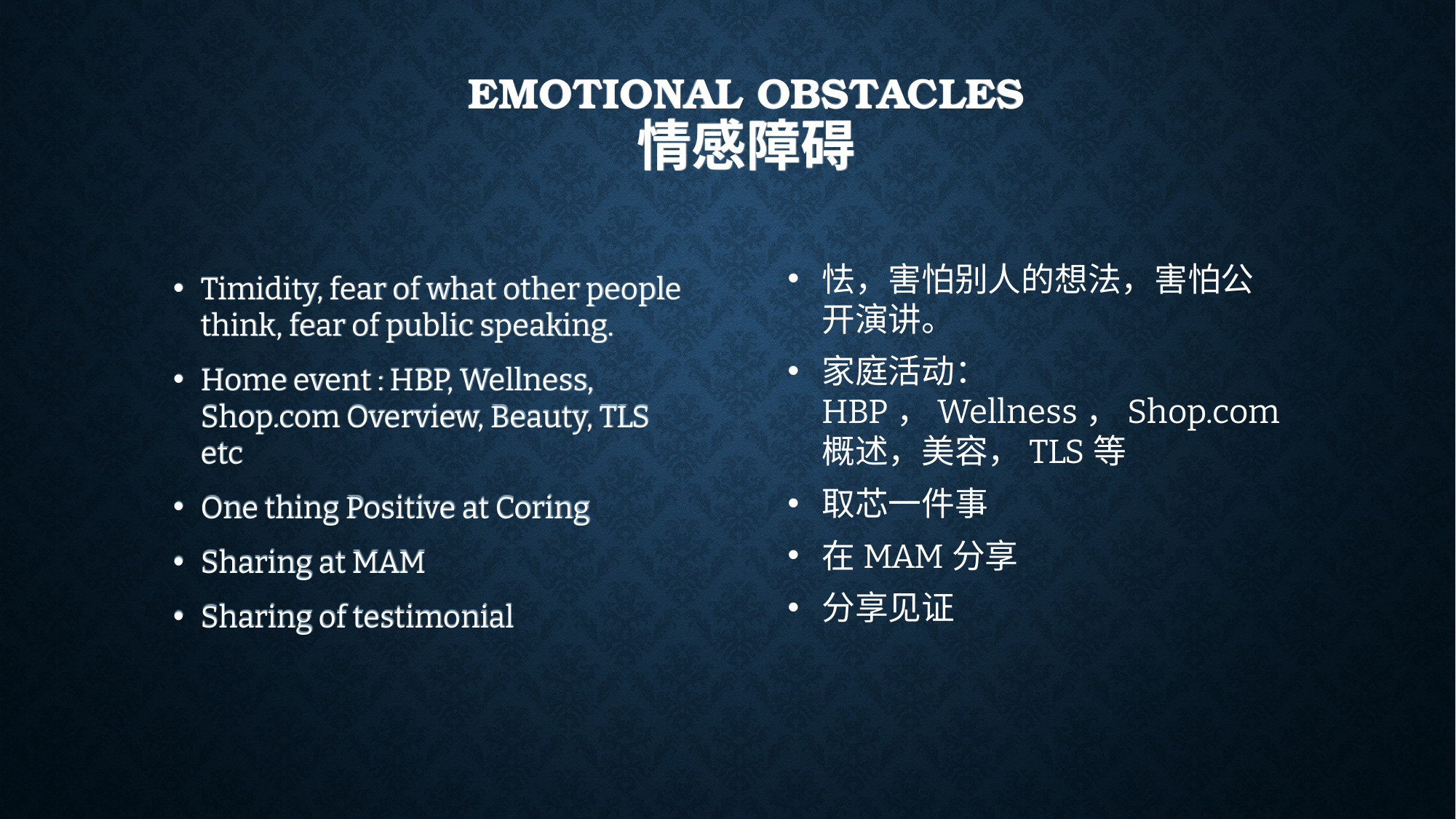

Emotional Obstacles
情感障碍
怯，害怕别人的想法，害怕公开演讲。
家庭活动：HBP，Wellness，Shop.com概述，美容，TLS等
取芯一件事
在MAM分享
分享见证
Timidity, fear of what other people think, fear of public speaking.
Home event : HBP, Wellness, Shop.com Overview, Beauty, TLS etc
One thing Positive at Coring
Sharing at MAM
Sharing of testimonial